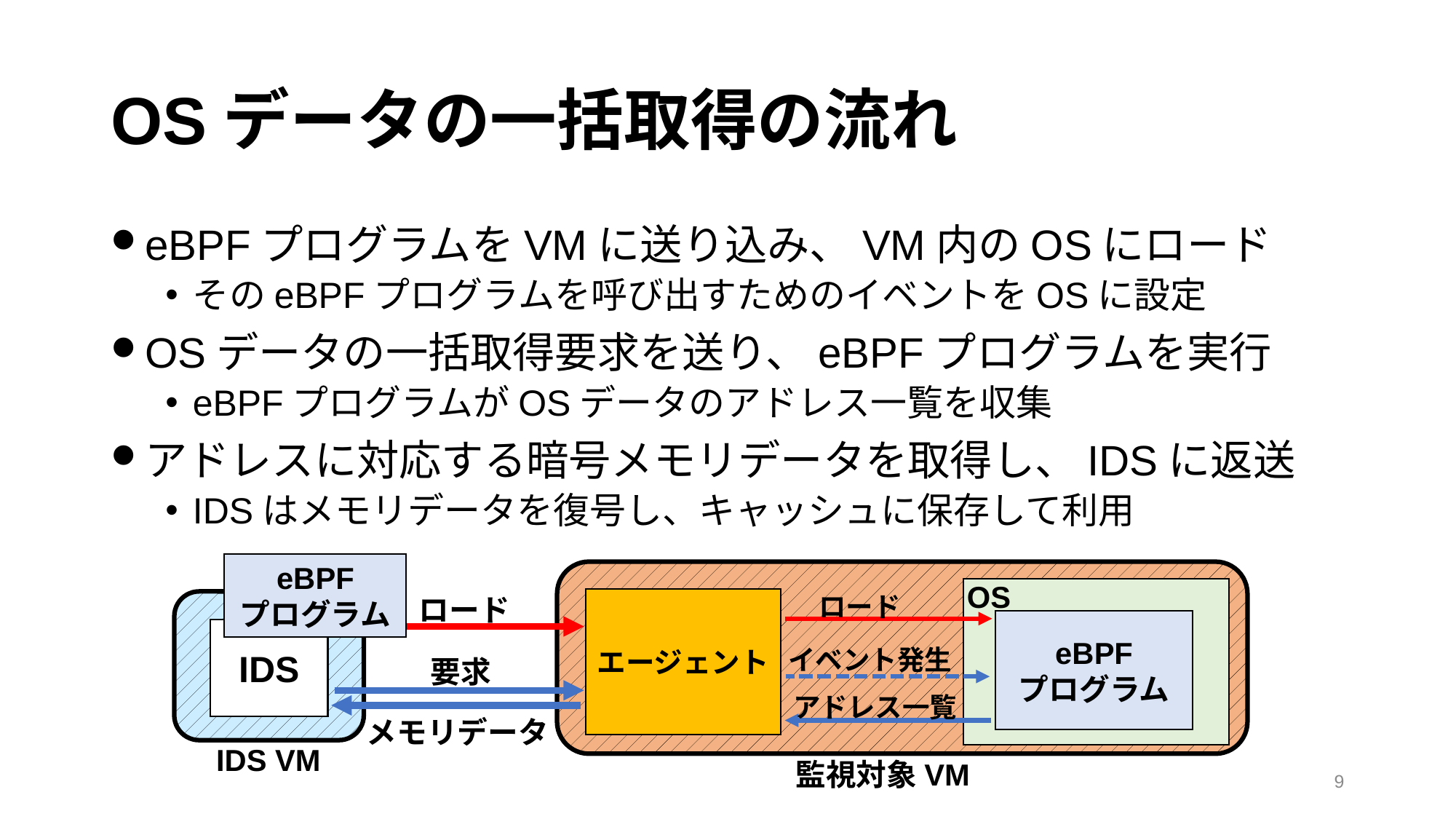

# OSデータの一括取得の流れ
eBPFプログラムをVMに送り込み、VM内のOSにロード
そのeBPFプログラムを呼び出すためのイベントをOSに設定
OSデータの一括取得要求を送り、eBPFプログラムを実行
eBPFプログラムがOSデータのアドレス一覧を収集
アドレスに対応する暗号メモリデータを取得し、IDSに返送
IDSはメモリデータを復号し、キャッシュに保存して利用
eBPF
プログラム

OS

ロード
ロード
エージェント
VM
IDS
IDS VM
eBPF
プログラム
イベント発生
要求
アドレス一覧
メモリデータ
監視対象VM
9